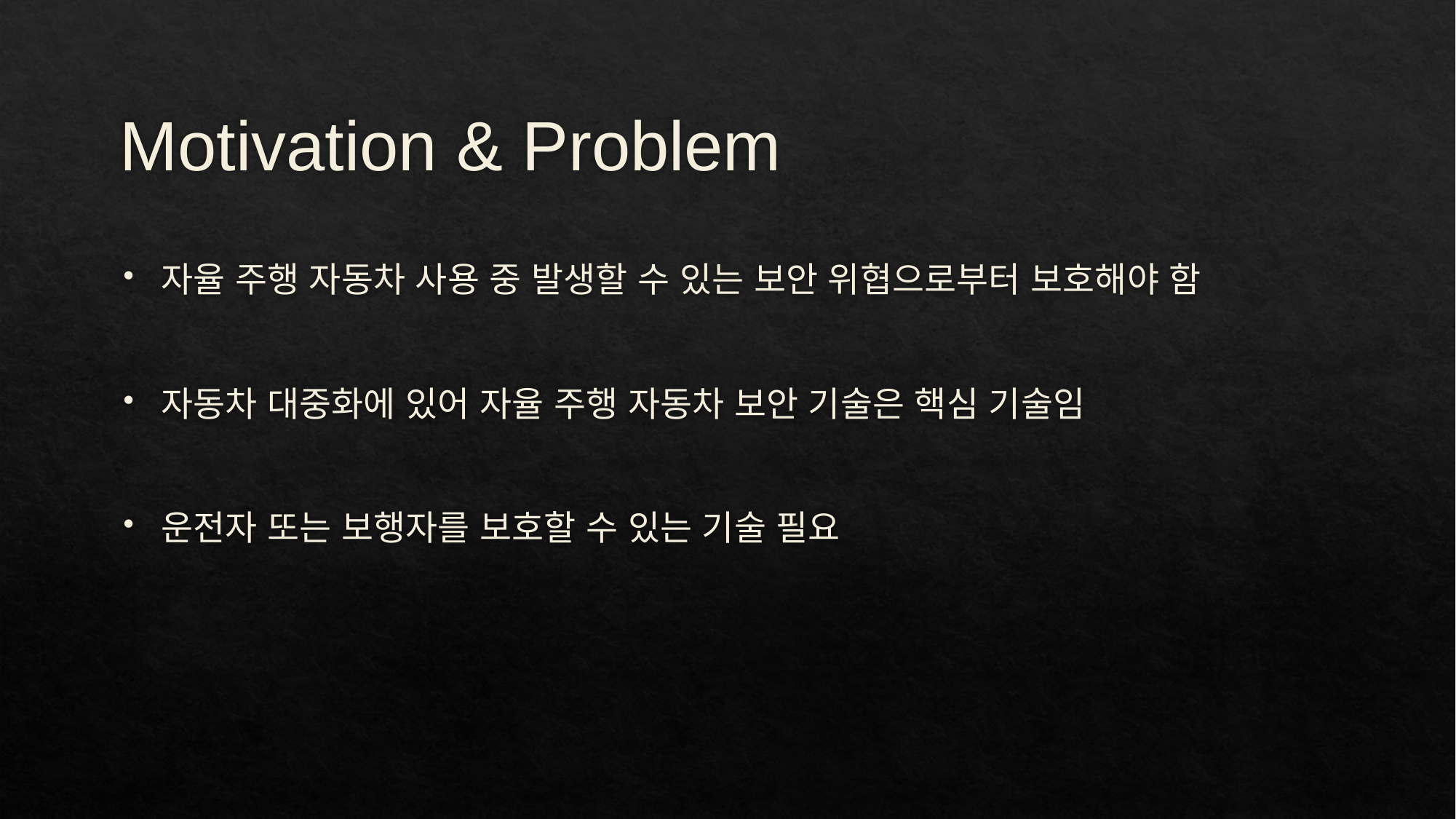

# Motivation & Problem
자율 주행 자동차 사용 중 발생할 수 있는 보안 위협으로부터 보호해야 함

자동차 대중화에 있어 자율 주행 자동차 보안 기술은 핵심 기술임

운전자 또는 보행자를 보호할 수 있는 기술 필요